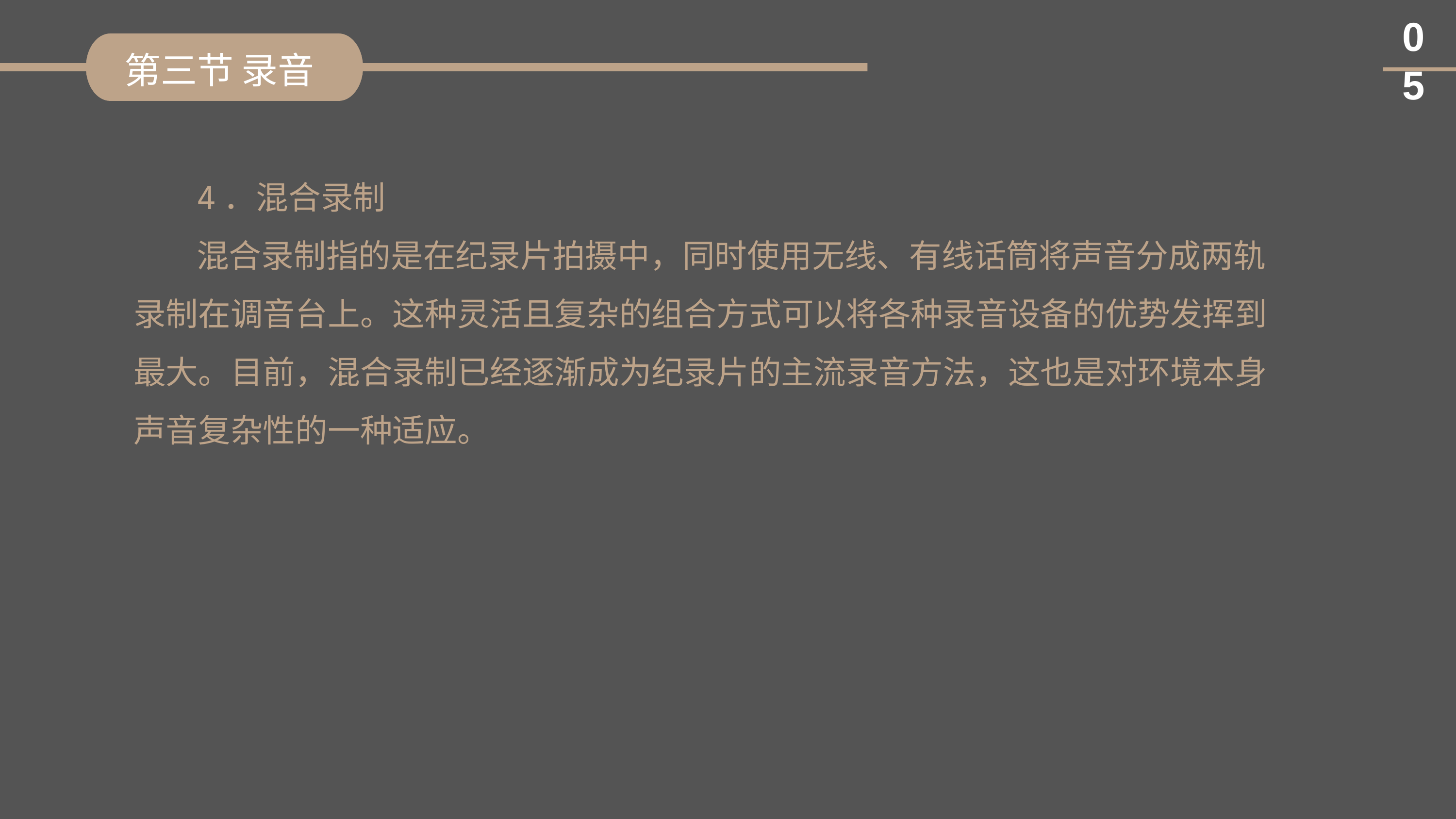

05

第三节 录音

4．混合录制
混合录制指的是在纪录片拍摄中，同时使用无线、有线话筒将声音分成两轨录制在调音台上。这种灵活且复杂的组合方式可以将各种录音设备的优势发挥到最大。目前，混合录制已经逐渐成为纪录片的主流录音方法，这也是对环境本身声音复杂性的一种适应。